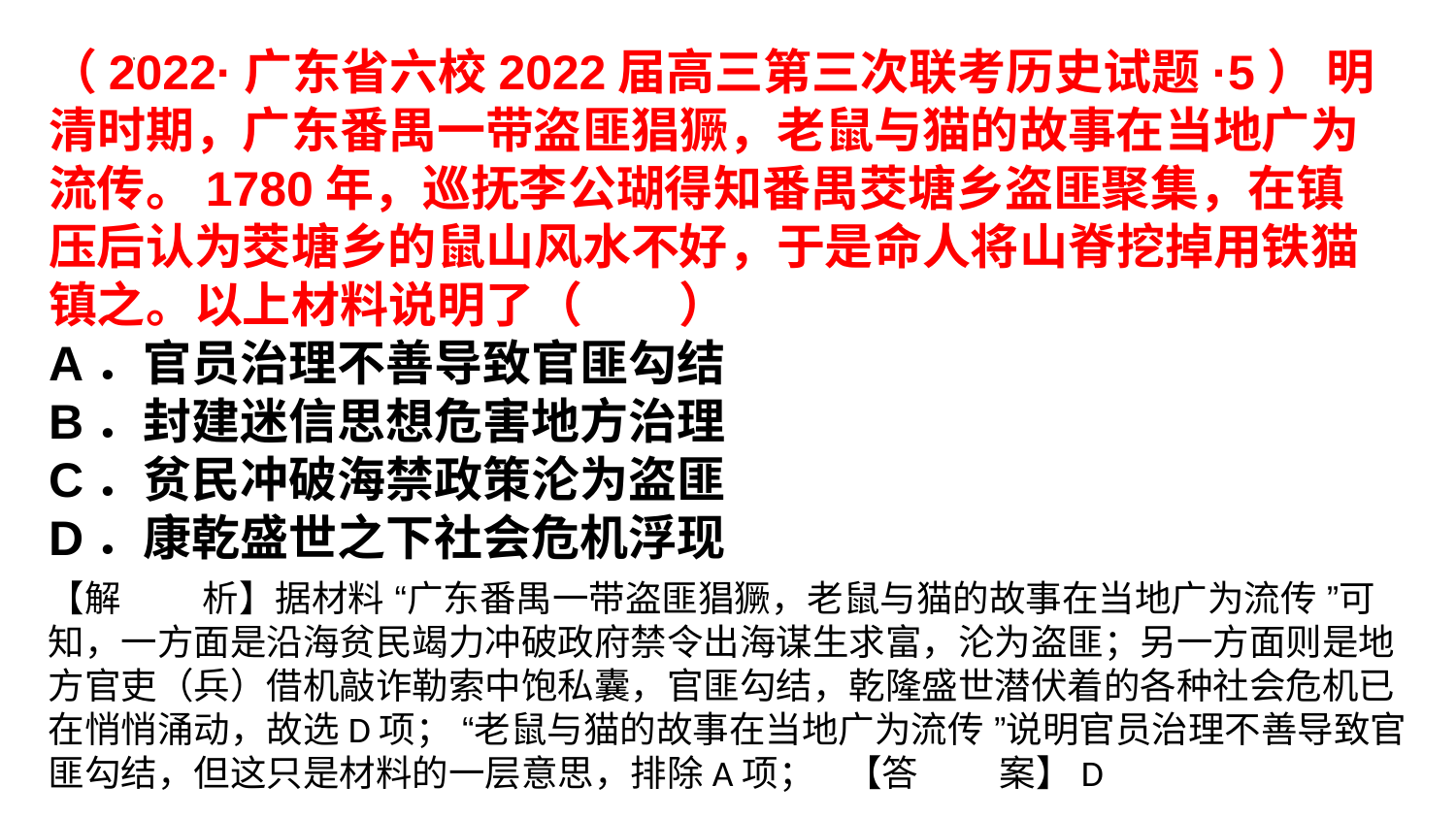

（2022·广东省六校2022届高三第三次联考历史试题·5） 明清时期，广东番禺一带盗匪猖獗，老鼠与猫的故事在当地广为流传。1780年，巡抚李公瑚得知番禺茭塘乡盗匪聚集，在镇压后认为茭塘乡的鼠山风水不好，于是命人将山脊挖掉用铁猫镇之。以上材料说明了（　　）
A．官员治理不善导致官匪勾结
B．封建迷信思想危害地方治理
C．贫民冲破海禁政策沦为盗匪
D．康乾盛世之下社会危机浮现
【解        析】据材料 “广东番禺一带盗匪猖獗，老鼠与猫的故事在当地广为流传 ”可知，一方面是沿海贫民竭力冲破政府禁令出海谋生求富，沦为盗匪；另一方面则是地方官吏（兵）借机敲诈勒索中饱私囊，官匪勾结，乾隆盛世潜伏着的各种社会危机已在悄悄涌动，故选D项； “老鼠与猫的故事在当地广为流传 ”说明官员治理不善导致官匪勾结，但这只是材料的一层意思，排除A项；   【答        案】D